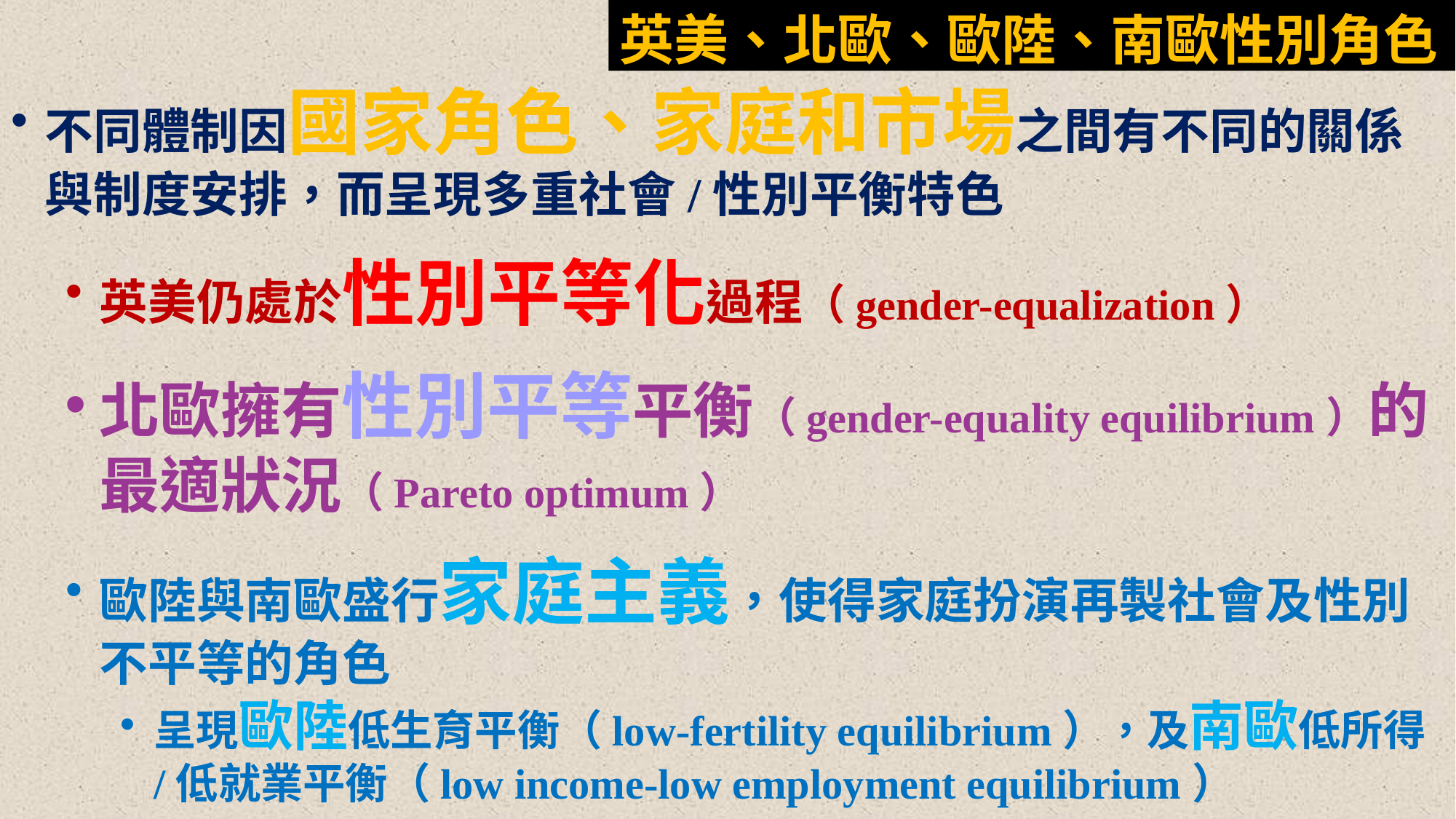

英美、北歐、歐陸、南歐性別角色
不同體制因國家角色、家庭和市場之間有不同的關係與制度安排，而呈現多重社會/性別平衡特色

英美仍處於性別平等化過程（gender-equalization）

北歐擁有性別平等平衡（gender-equality equilibrium）的最適狀況（Pareto optimum）

歐陸與南歐盛行家庭主義，使得家庭扮演再製社會及性別不平等的角色
呈現歐陸低生育平衡（low-fertility equilibrium），及南歐低所得/低就業平衡（low income-low employment equilibrium）